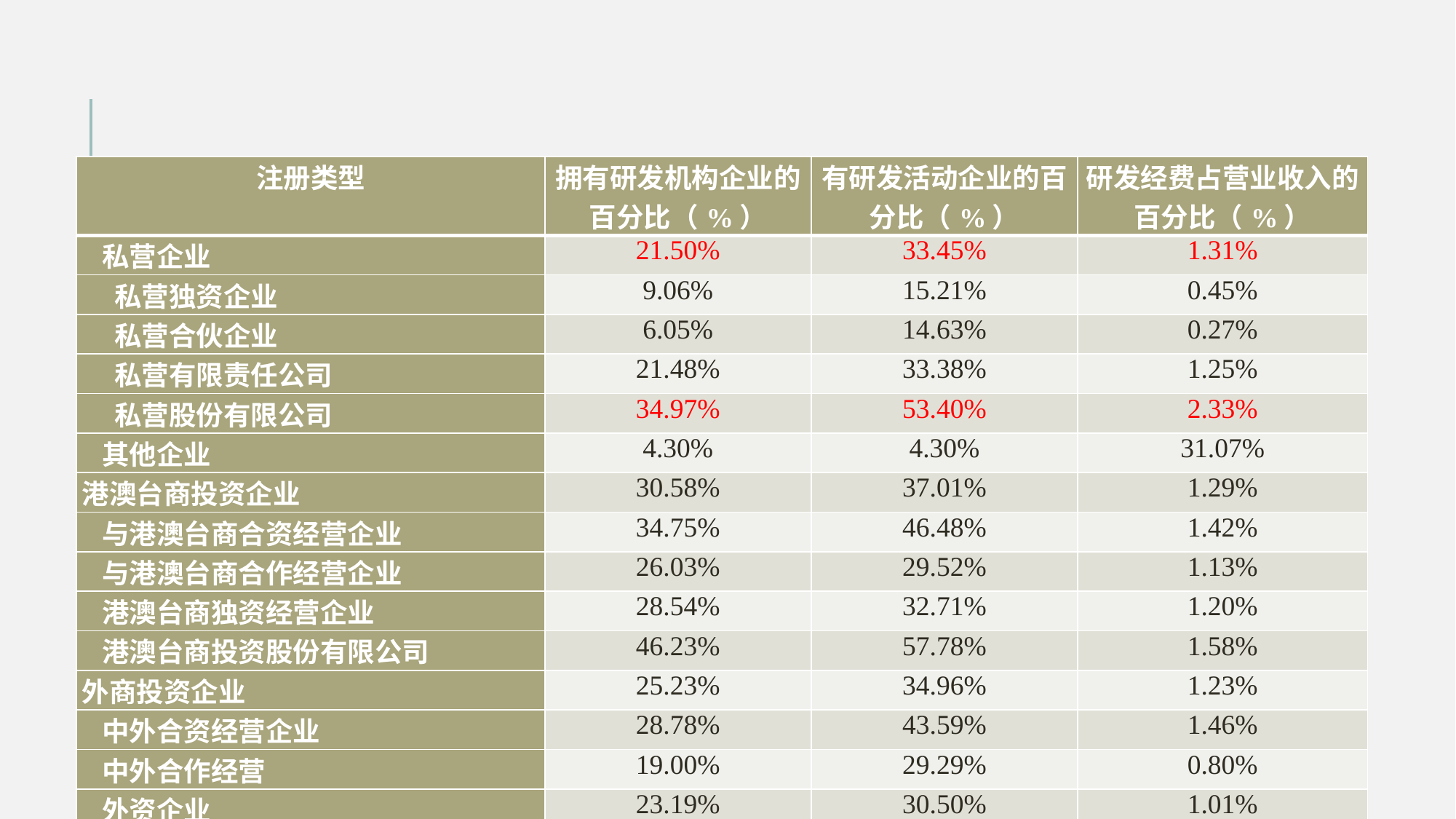

| 注册类型 | 拥有研发机构企业的百分比（%） | 有研发活动企业的百分比（%） | 研发经费占营业收入的百分比（%） |
| --- | --- | --- | --- |
| 私营企业 | 21.50% | 33.45% | 1.31% |
| 私营独资企业 | 9.06% | 15.21% | 0.45% |
| 私营合伙企业 | 6.05% | 14.63% | 0.27% |
| 私营有限责任公司 | 21.48% | 33.38% | 1.25% |
| 私营股份有限公司 | 34.97% | 53.40% | 2.33% |
| 其他企业 | 4.30% | 4.30% | 31.07% |
| 港澳台商投资企业 | 30.58% | 37.01% | 1.29% |
| 与港澳台商合资经营企业 | 34.75% | 46.48% | 1.42% |
| 与港澳台商合作经营企业 | 26.03% | 29.52% | 1.13% |
| 港澳台商独资经营企业 | 28.54% | 32.71% | 1.20% |
| 港澳台商投资股份有限公司 | 46.23% | 57.78% | 1.58% |
| 外商投资企业 | 25.23% | 34.96% | 1.23% |
| 中外合资经营企业 | 28.78% | 43.59% | 1.46% |
| 中外合作经营 | 19.00% | 29.29% | 0.80% |
| 外资企业 | 23.19% | 30.50% | 1.01% |
| 外商投资股份有限公司 | 42.37% | 50.00% | 2.05% |